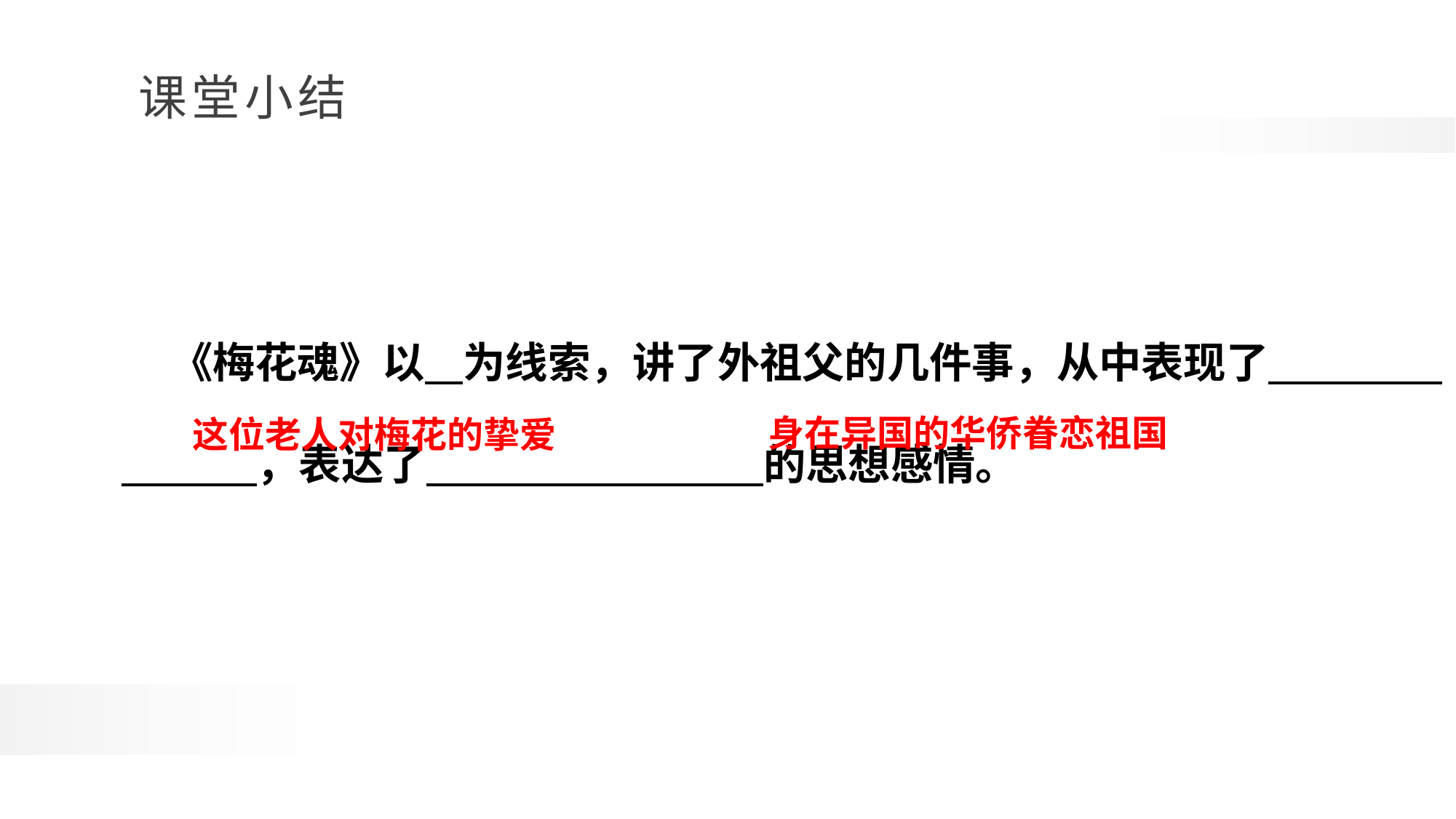

《梅花魂》以    为线索，讲了外祖父的几件事，从中表现了                                 ，表达了                                   的思想感情。
身在异国的华侨眷恋祖国
这位老人对梅花的挚爱